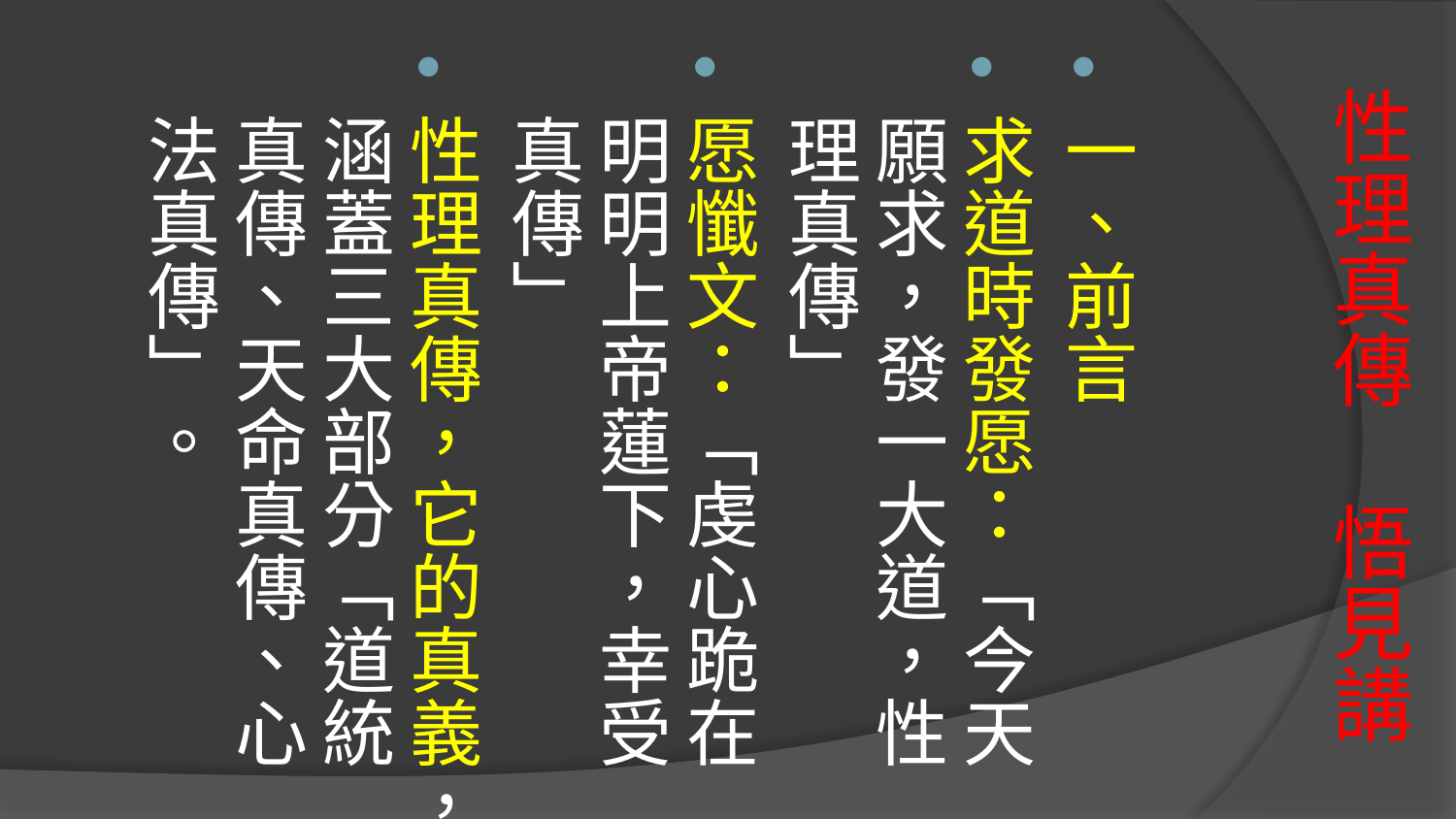

一、前言
求道時發愿：「今天願求，發一大道，性理真傳」
愿懺文：「虔心跪在明明上帝蓮下，幸受真傳」
性理真傳，它的真義，涵蓋三大部分「道統真傳、天命真傳、心法真傳」。

# 性理真傳     悟見講